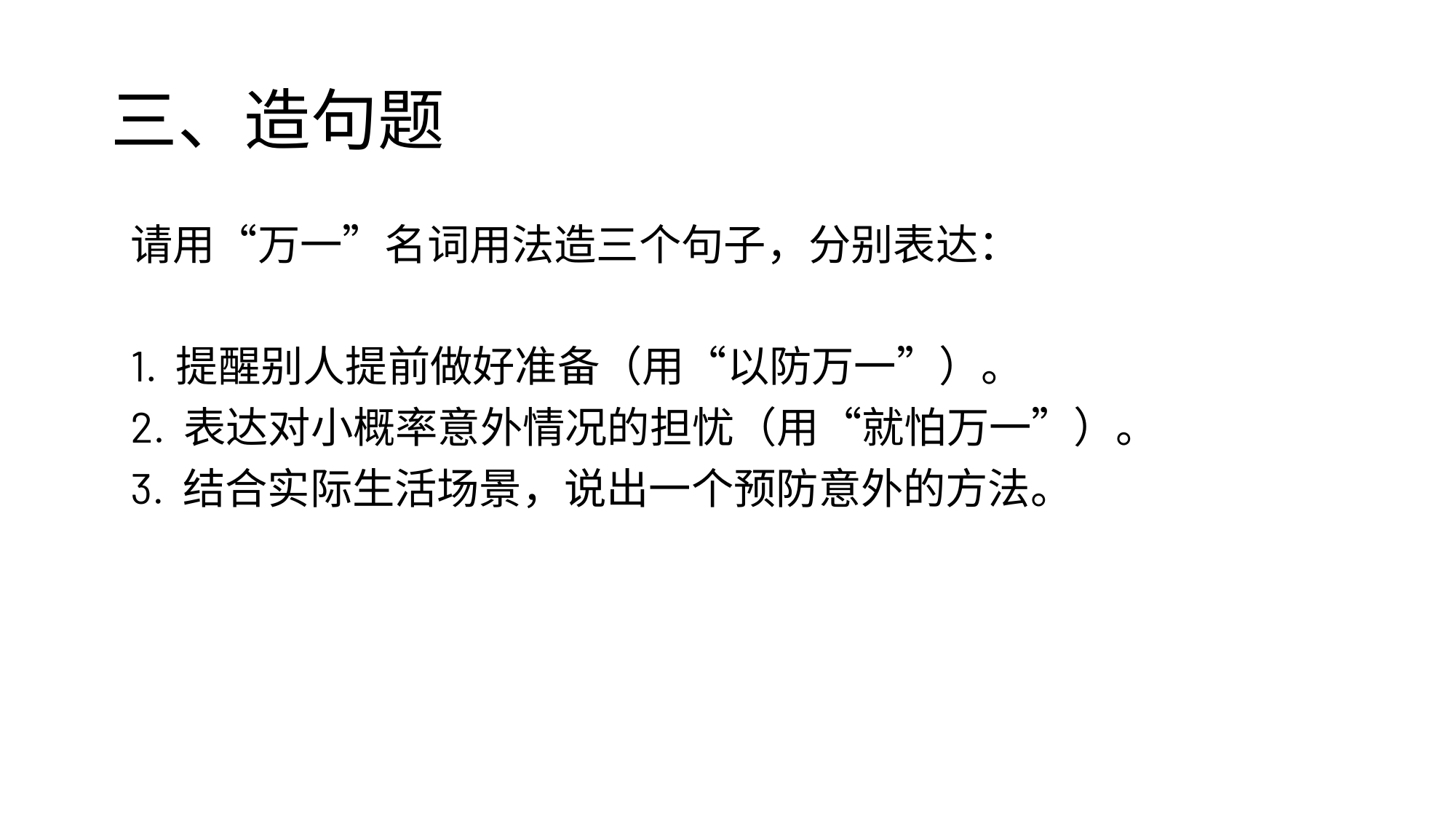

# 三、造句题
请用“万一”名词用法造三个句子，分别表达：

1. 提醒别人提前做好准备（用“以防万一”）。
2. 表达对小概率意外情况的担忧（用“就怕万一”）。
3. 结合实际生活场景，说出一个预防意外的方法。